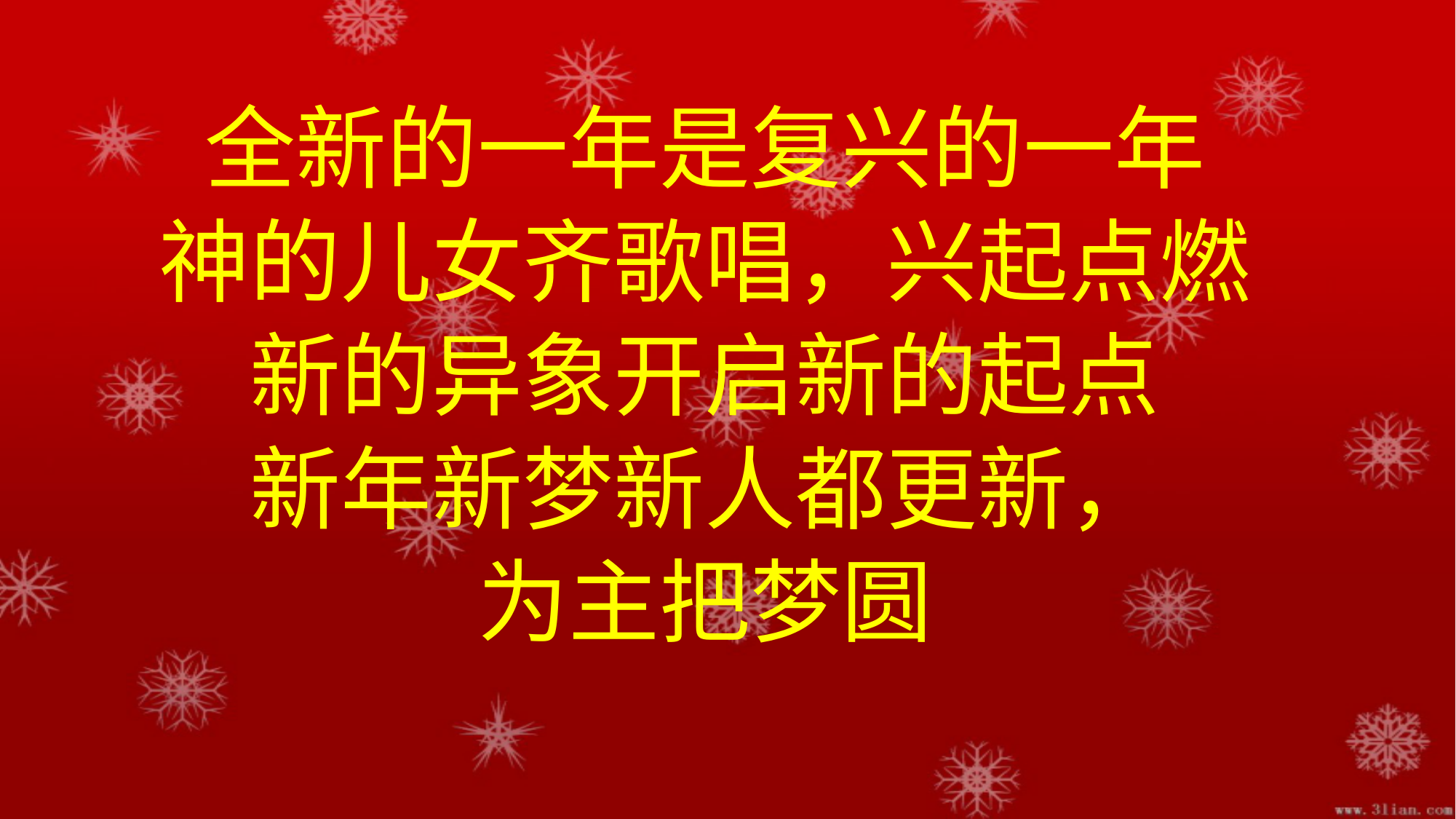

全新的一年是复兴的一年
神的儿女齐歌唱，兴起点燃
新的异象开启新的起点
新年新梦新人都更新，
为主把梦圆